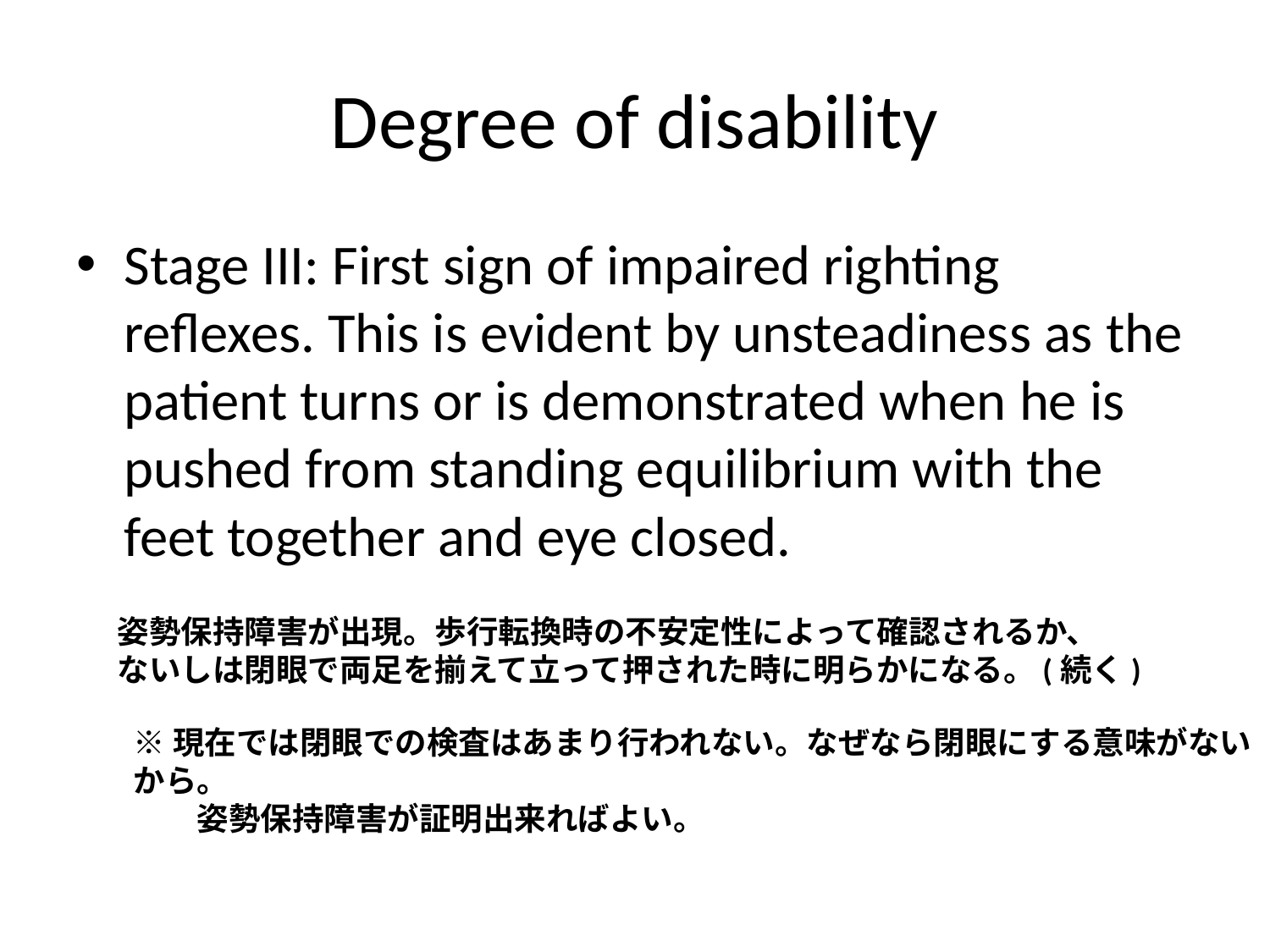

# Degree of disability
Stage III: First sign of impaired righting reflexes. This is evident by unsteadiness as the patient turns or is demonstrated when he is pushed from standing equilibrium with the feet together and eye closed.
姿勢保持障害が出現。歩行転換時の不安定性によって確認されるか、
ないしは閉眼で両足を揃えて立って押された時に明らかになる。(続く)
※現在では閉眼での検査はあまり行われない。なぜなら閉眼にする意味がないから。
　　姿勢保持障害が証明出来ればよい。